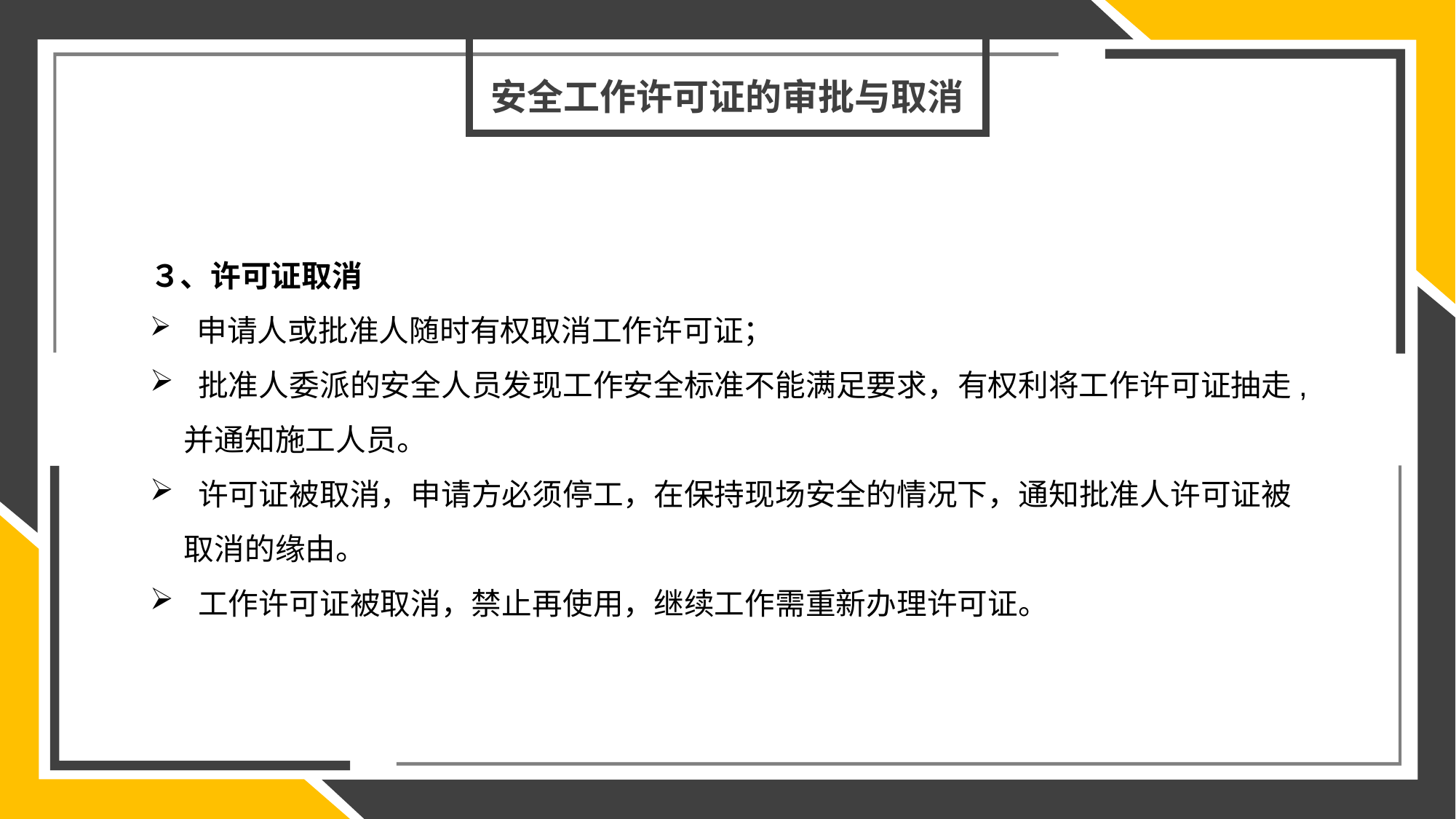

安全工作许可证的审批与取消
３、许可证取消
 申请人或批准人随时有权取消工作许可证；
 批准人委派的安全人员发现工作安全标准不能满足要求，有权利将工作许可证抽走,并通知施工人员。
 许可证被取消，申请方必须停工，在保持现场安全的情况下，通知批准人许可证被取消的缘由。
 工作许可证被取消，禁止再使用，继续工作需重新办理许可证。